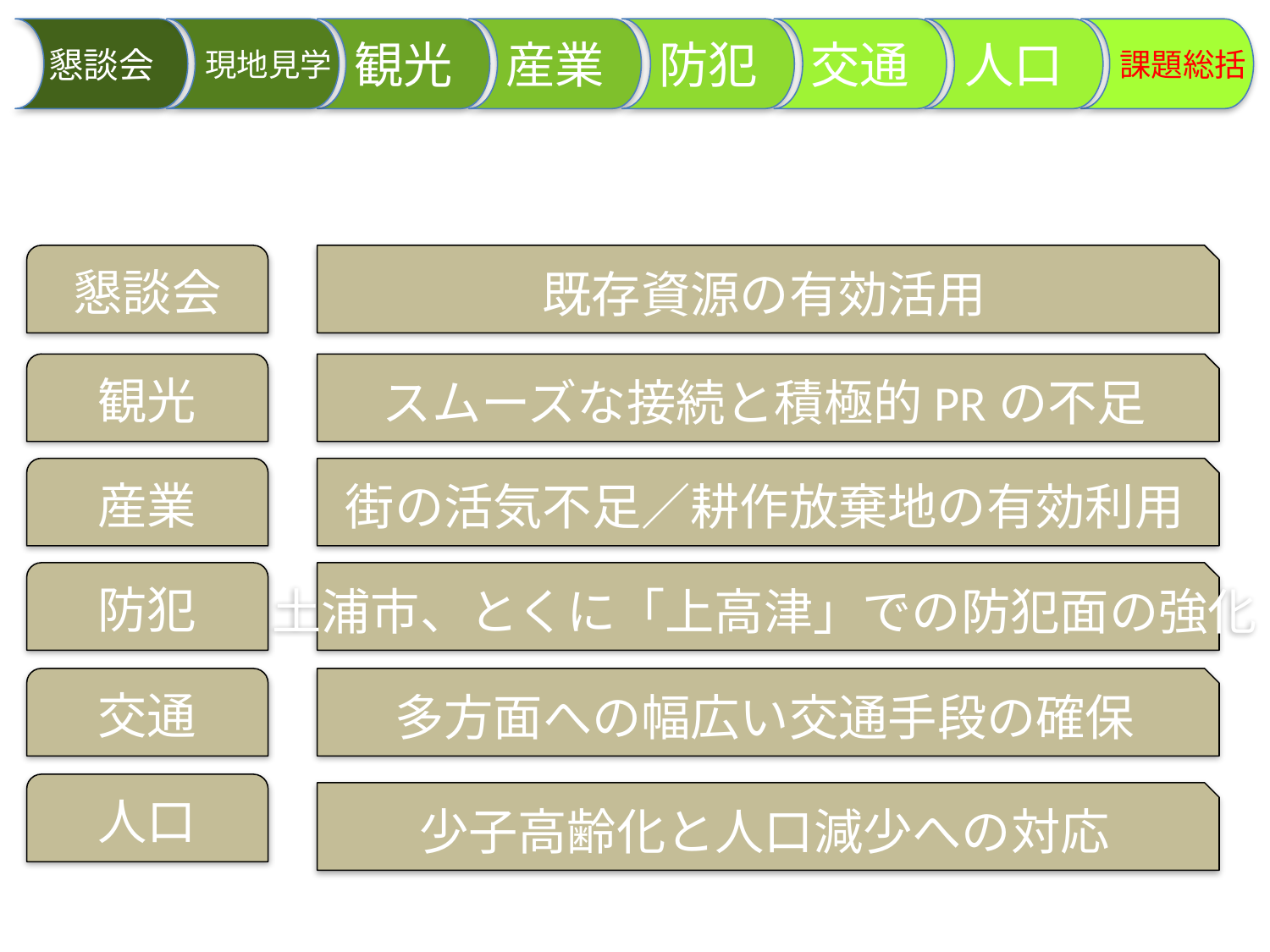

現地見学
交通
観光
防犯
懇談会
産業
　課題総括
人口
懇談会
既存資源の有効活用
観光
スムーズな接続と積極的PRの不足
産業
街の活気不足／耕作放棄地の有効利用
防犯
土浦市、とくに「上高津」での防犯面の強化
交通
多方面への幅広い交通手段の確保
人口
少子高齢化と人口減少への対応